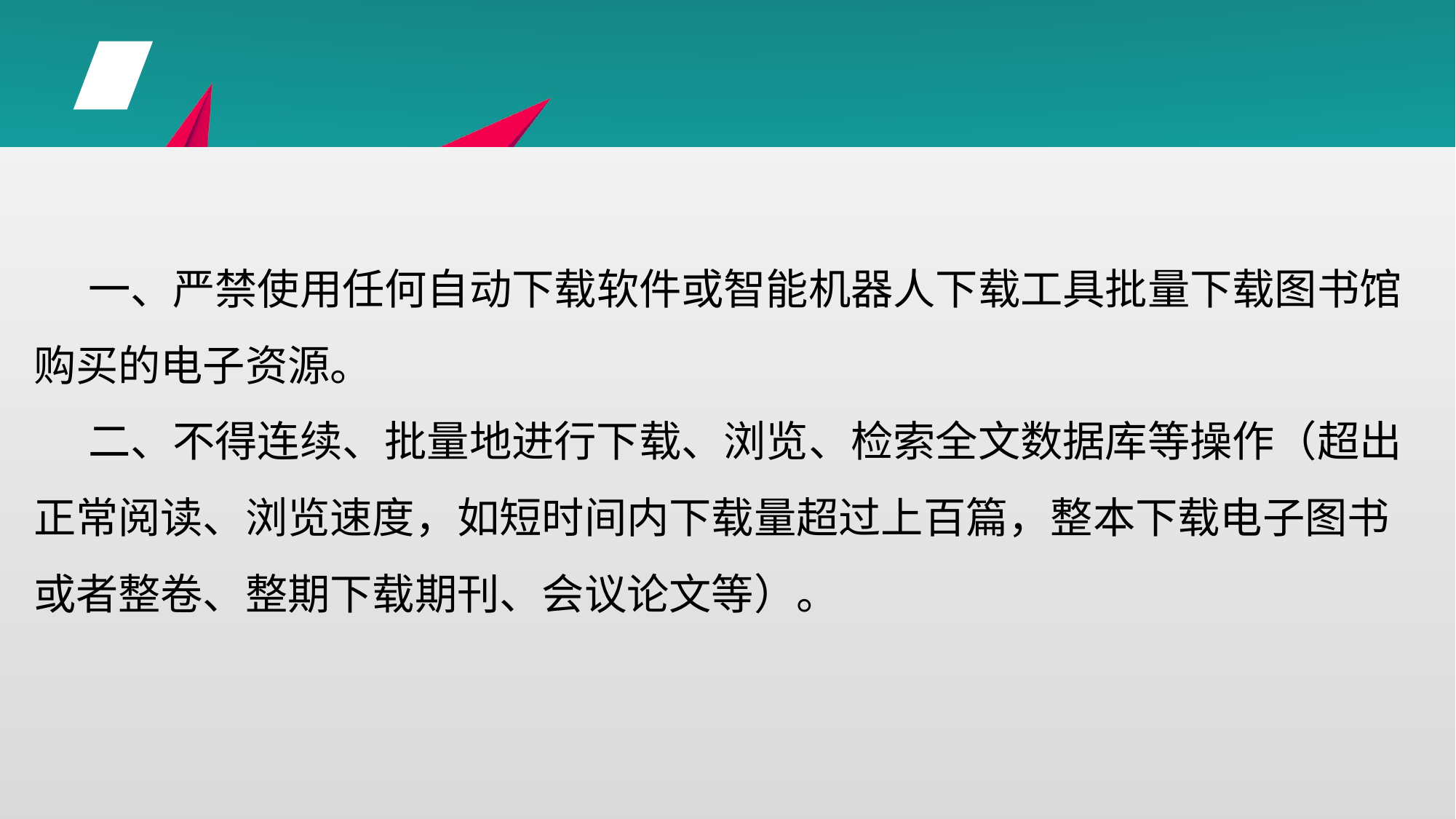

一、严禁使用任何自动下载软件或智能机器人下载工具批量下载图书馆购买的电子资源。
二、不得连续、批量地进行下载、浏览、检索全文数据库等操作（超出正常阅读、浏览速度，如短时间内下载量超过上百篇，整本下载电子图书或者整卷、整期下载期刊、会议论文等）。